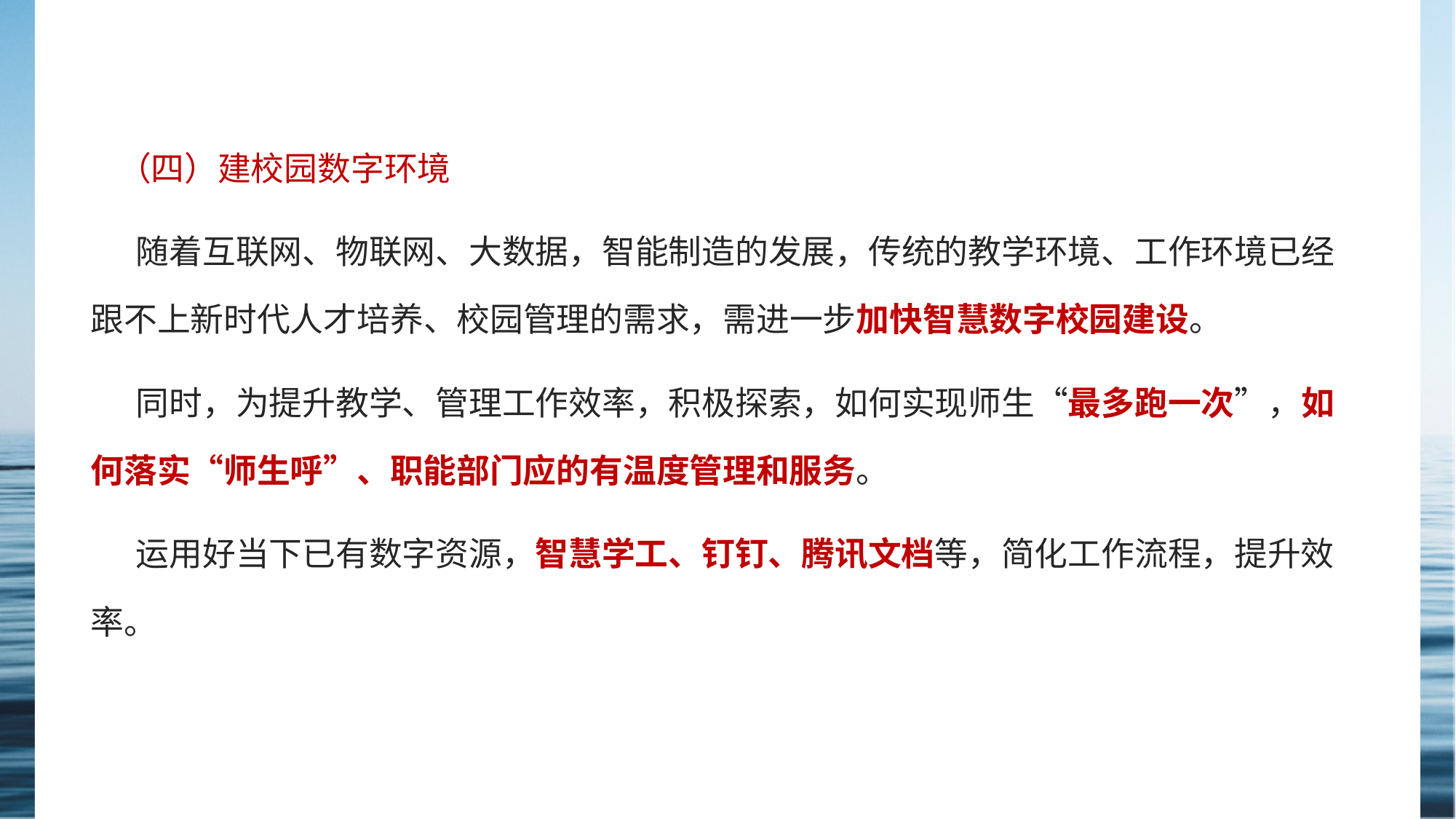

（四）建校园数字环境
     随着互联网、物联网、大数据，智能制造的发展，传统的教学环境、工作环境已经跟不上新时代人才培养、校园管理的需求，需进一步加快智慧数字校园建设。
     同时，为提升教学、管理工作效率，积极探索，如何实现师生“最多跑一次”，如何落实“师生呼”、职能部门应的有温度管理和服务。
     运用好当下已有数字资源，智慧学工、钉钉、腾讯文档等，简化工作流程，提升效率。